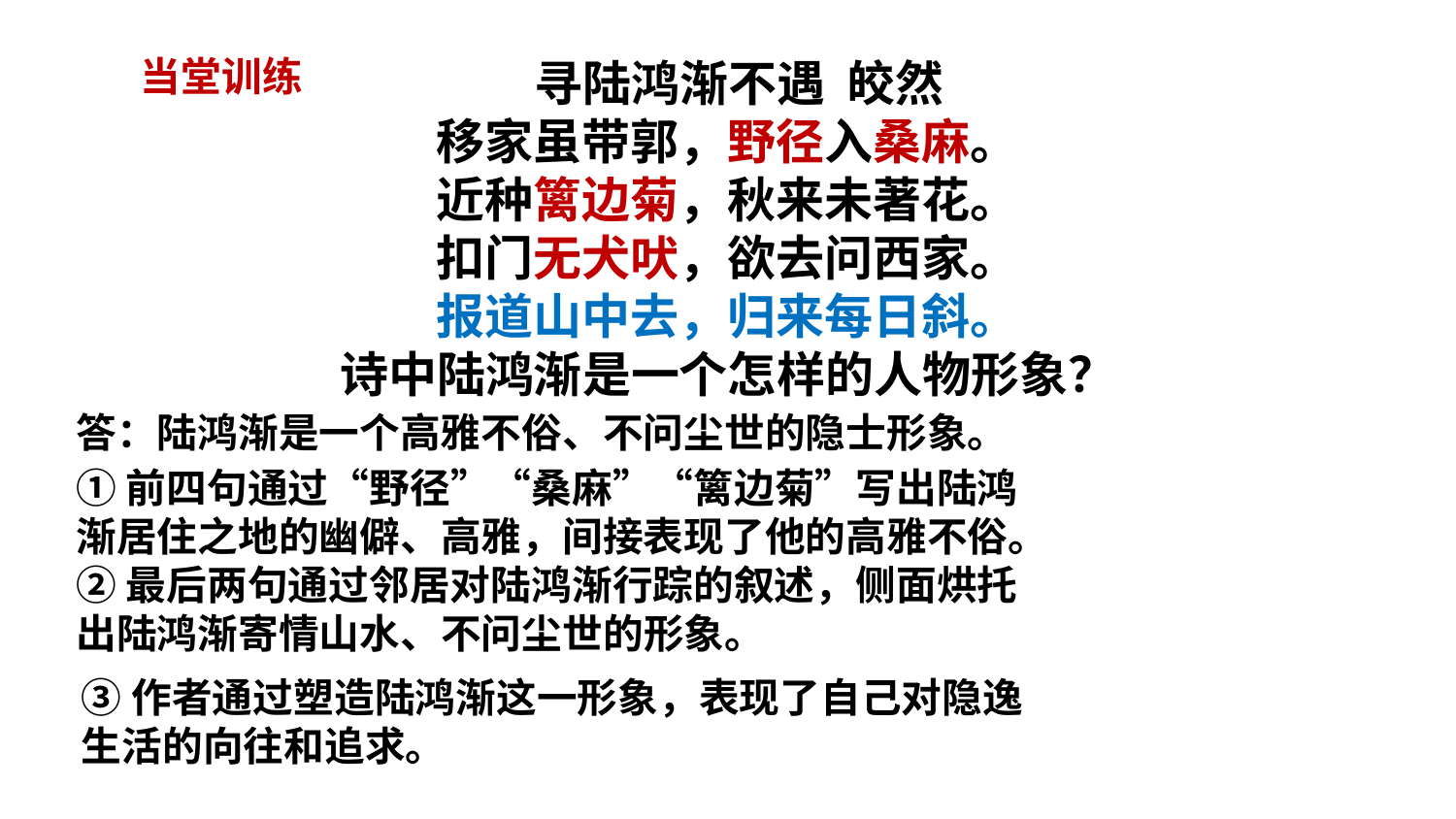

寻陆鸿渐不遇  皎然
移家虽带郭，野径入桑麻。
近种篱边菊，秋来未著花。
扣门无犬吠，欲去问西家。
报道山中去，归来每日斜。
诗中陆鸿渐是一个怎样的人物形象？
当堂训练
答：陆鸿渐是一个高雅不俗、不问尘世的隐士形象。

①前四句通过“野径”“桑麻”“篱边菊”写出陆鸿渐居住之地的幽僻、高雅，间接表现了他的高雅不俗。
②最后两句通过邻居对陆鸿渐行踪的叙述，侧面烘托出陆鸿渐寄情山水、不问尘世的形象。

③作者通过塑造陆鸿渐这一形象，表现了自己对隐逸生活的向往和追求。